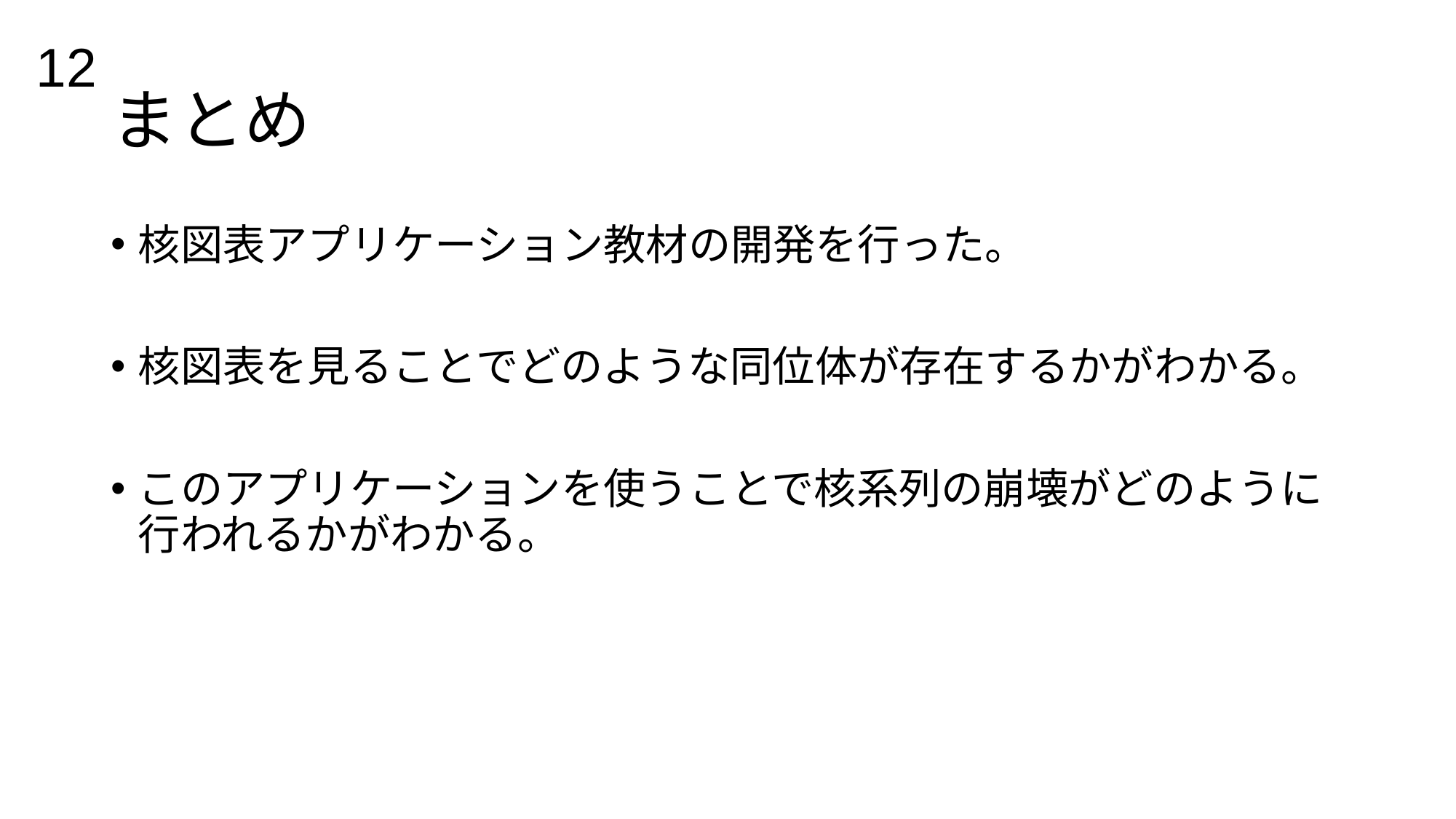

12
# まとめ
核図表アプリケーション教材の開発を行った。

核図表を見ることでどのような同位体が存在するかがわかる。

このアプリケーションを使うことで核系列の崩壊がどのように行われるかがわかる。